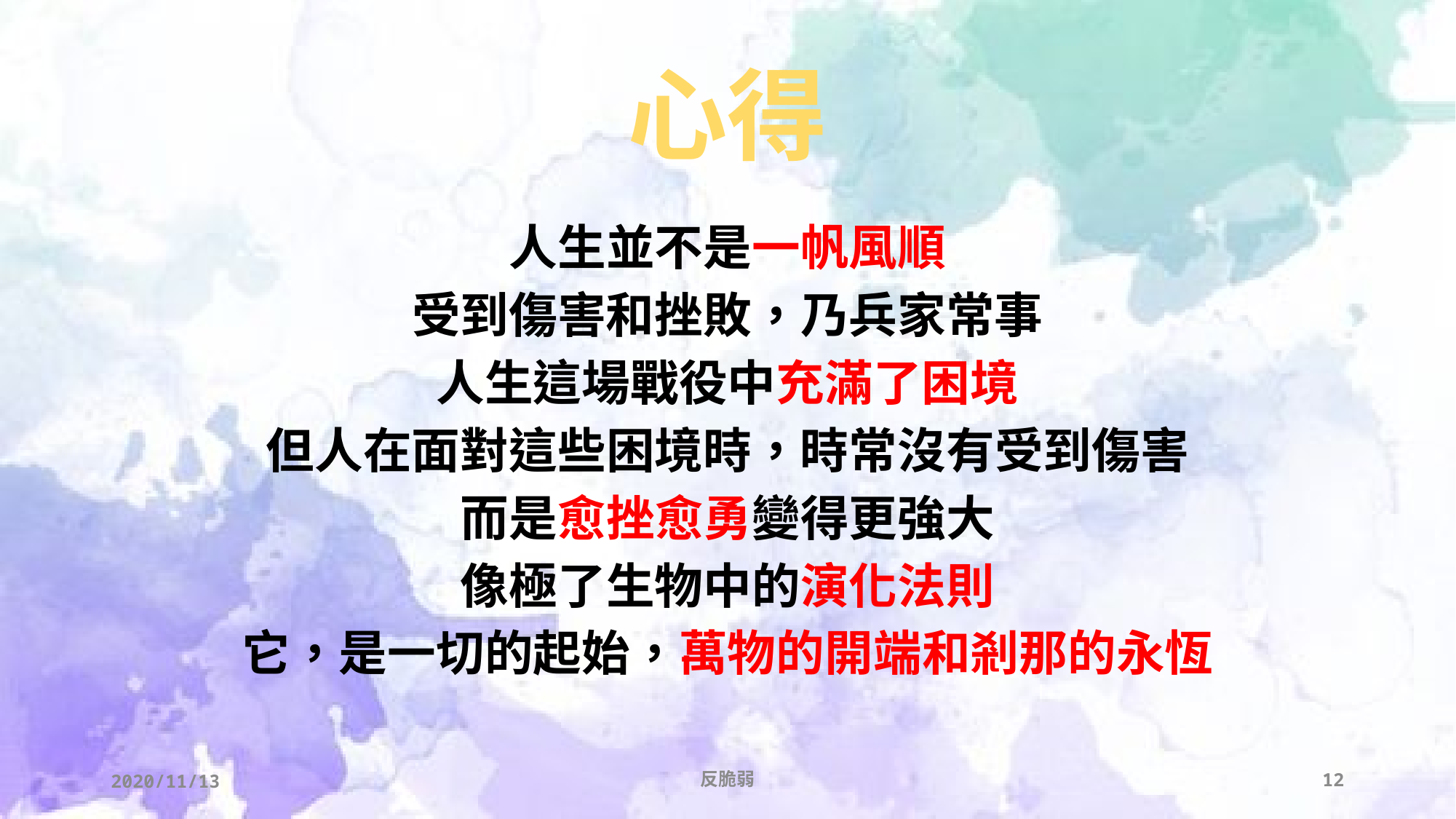

心得
人生並不是一帆風順
受到傷害和挫敗，乃兵家常事
人生這場戰役中充滿了困境
但人在面對這些困境時，時常沒有受到傷害
而是愈挫愈勇變得更強大
像極了生物中的演化法則
它，是一切的起始，萬物的開端和剎那的永恆
2020/11/13
反脆弱
12